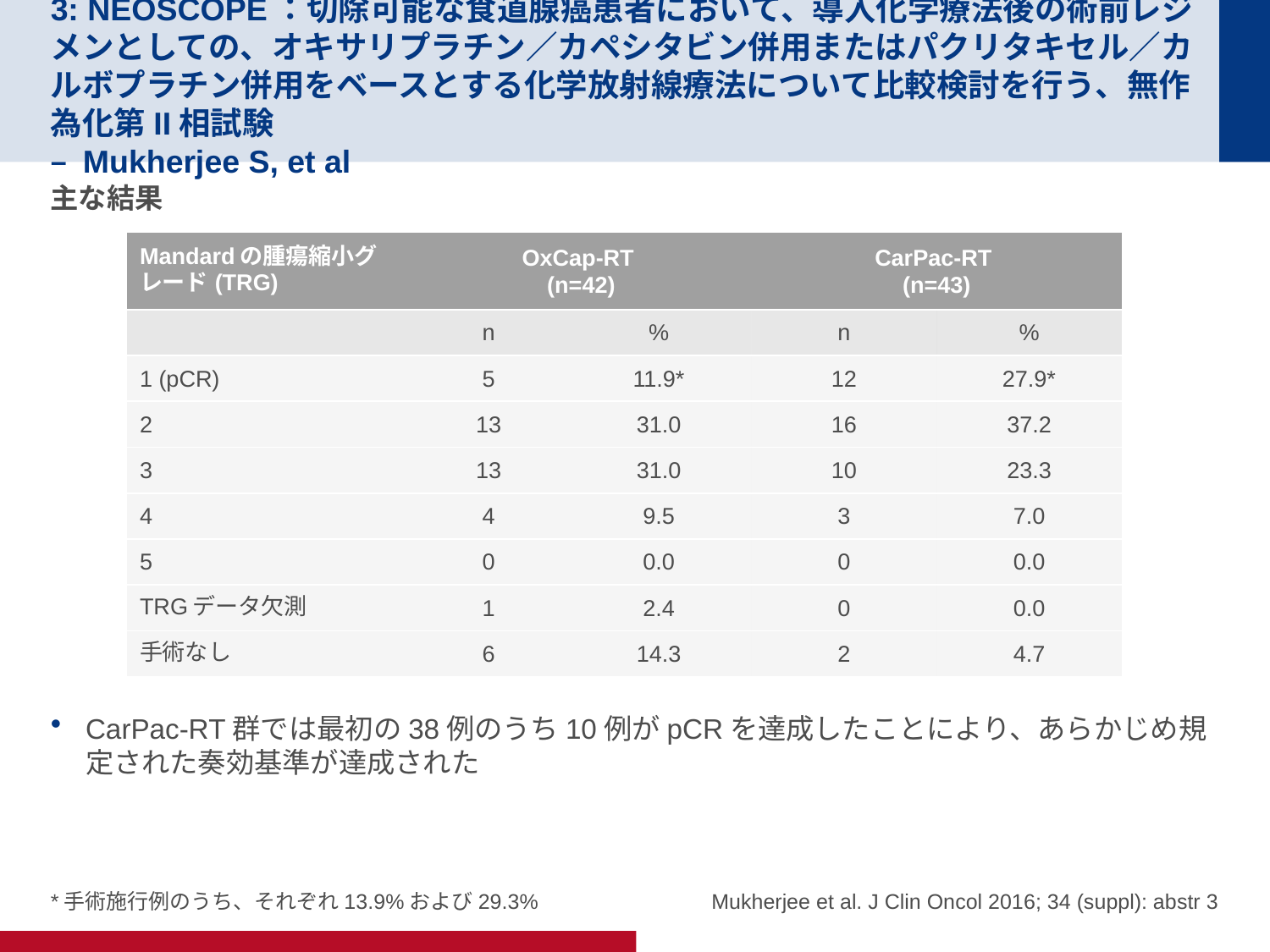

# 3: NEOSCOPE：切除可能な食道腺癌患者において、導入化学療法後の術前レジメンとしての、オキサリプラチン／カペシタビン併用またはパクリタキセル／カルボプラチン併用をベースとする化学放射線療法について比較検討を行う、無作為化第II相試験 – Mukherjee S, et al
主な結果

CarPac-RT群では最初の38例のうち10例がpCRを達成したことにより、あらかじめ規定された奏効基準が達成された

| Mandardの腫瘍縮小グレード(TRG) | OxCap-RT (n=42) |  | CarPac-RT (n=43) |  |
| --- | --- | --- | --- | --- |
|  | n | % | n | % |
| 1 (pCR) | 5 | 11.9\* | 12 | 27.9\* |
| 2 | 13 | 31.0 | 16 | 37.2 |
| 3 | 13 | 31.0 | 10 | 23.3 |
| 4 | 4 | 9.5 | 3 | 7.0 |
| 5 | 0 | 0.0 | 0 | 0.0 |
| TRGデータ欠測 | 1 | 2.4 | 0 | 0.0 |
| 手術なし | 6 | 14.3 | 2 | 4.7 |
*手術施行例のうち、それぞれ13.9%および29.3%
Mukherjee et al. J Clin Oncol 2016; 34 (suppl): abstr 3